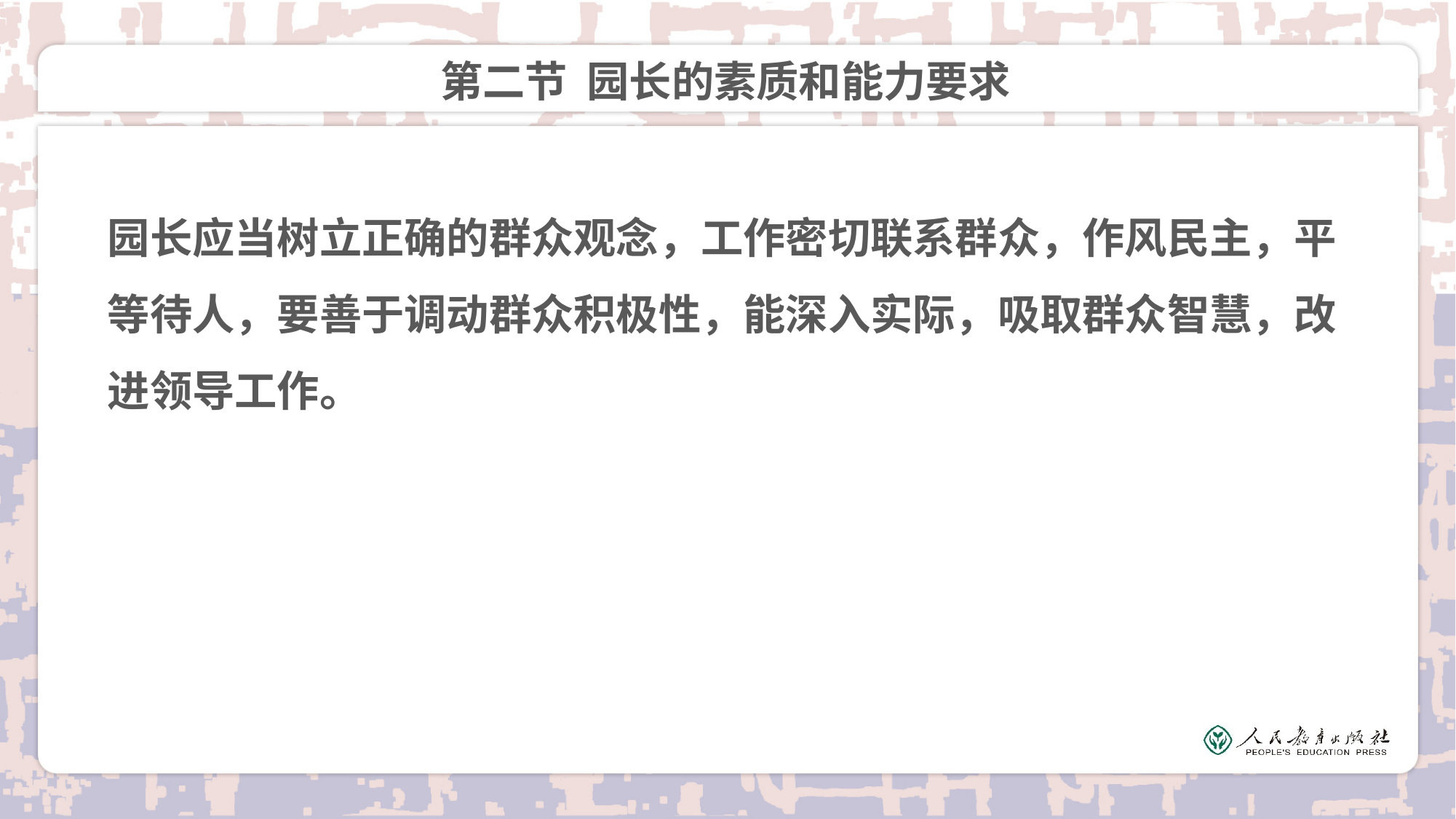

# 第二节  园长的素质和能力要求
园长应当树立正确的群众观念，工作密切联系群众，作风民主，平等待人，要善于调动群众积极性，能深入实际，吸取群众智慧，改进领导工作。